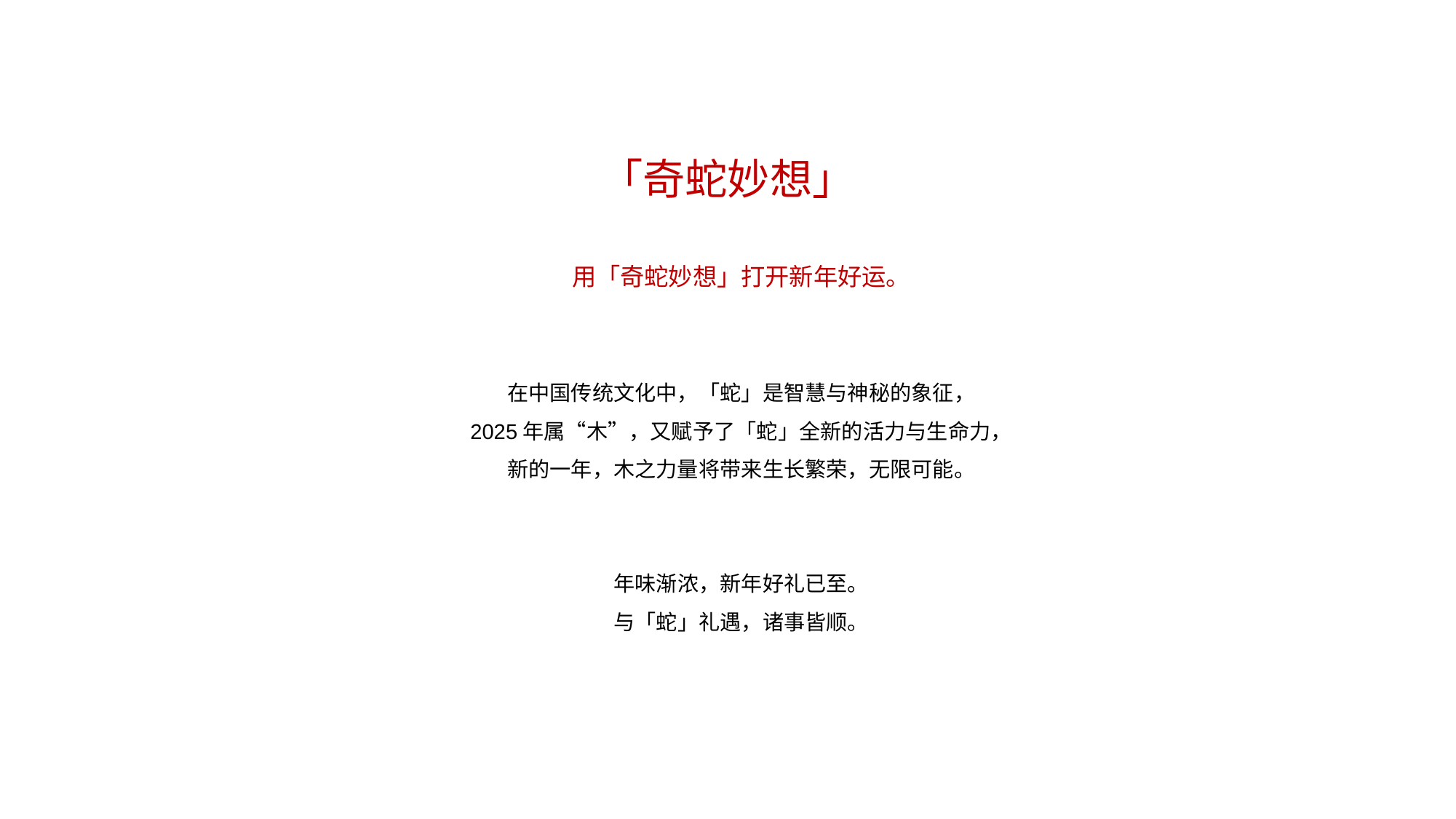

「奇蛇妙想」

用「奇蛇妙想」打开新年好运。

在中国传统文化中，「蛇」是智慧与神秘的象征，
2025年属“木”，又赋予了「蛇」全新的活力与生命力，
新的一年，木之力量将带来生长繁荣，无限可能。

年味渐浓，新年好礼已至。
与「蛇」礼遇，诸事皆顺。